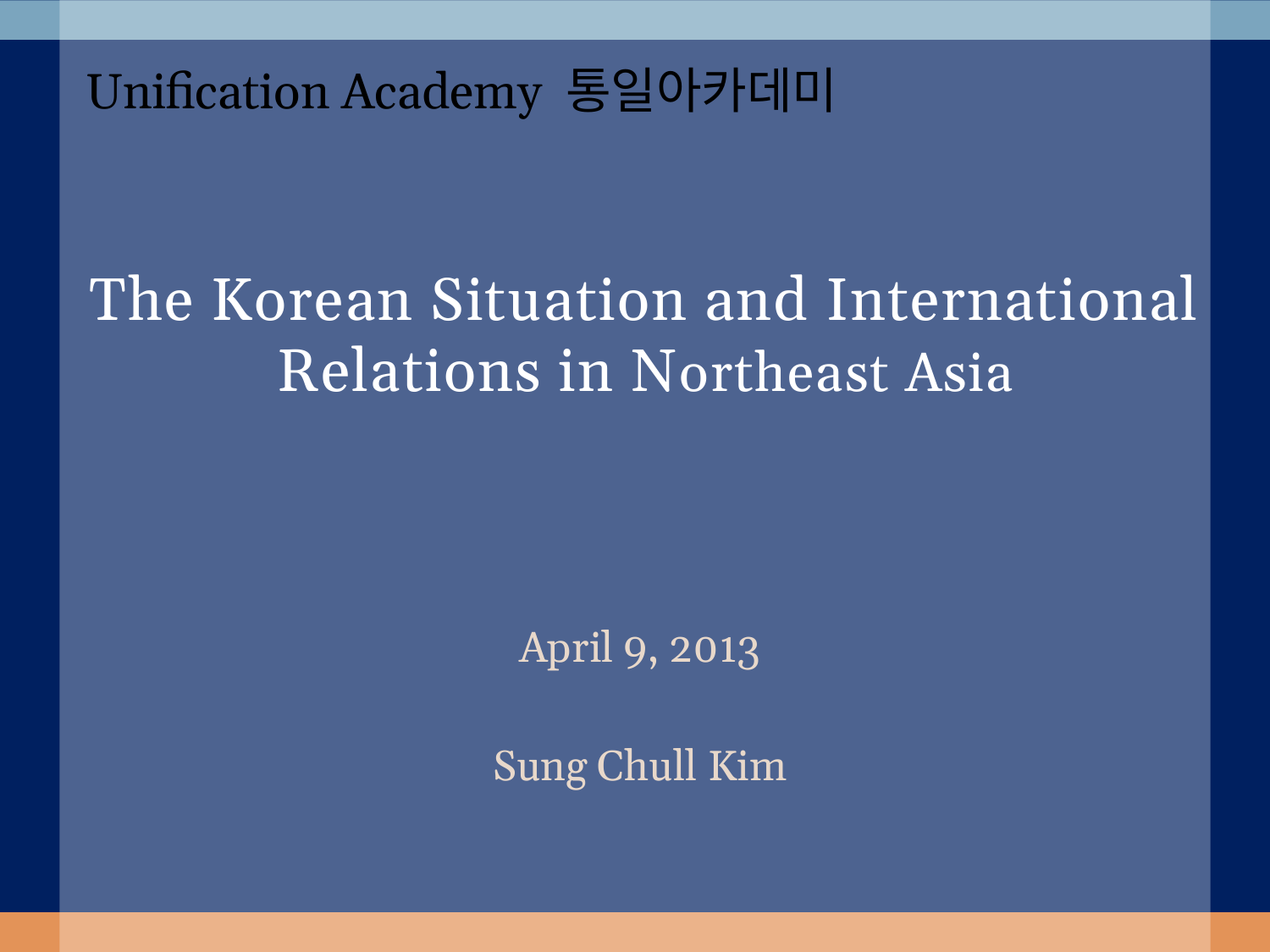

Unification Academy 통일아카데미
# The Korean Situation and International Relations in Northeast Asia
April 9, 2013

Sung Chull Kim